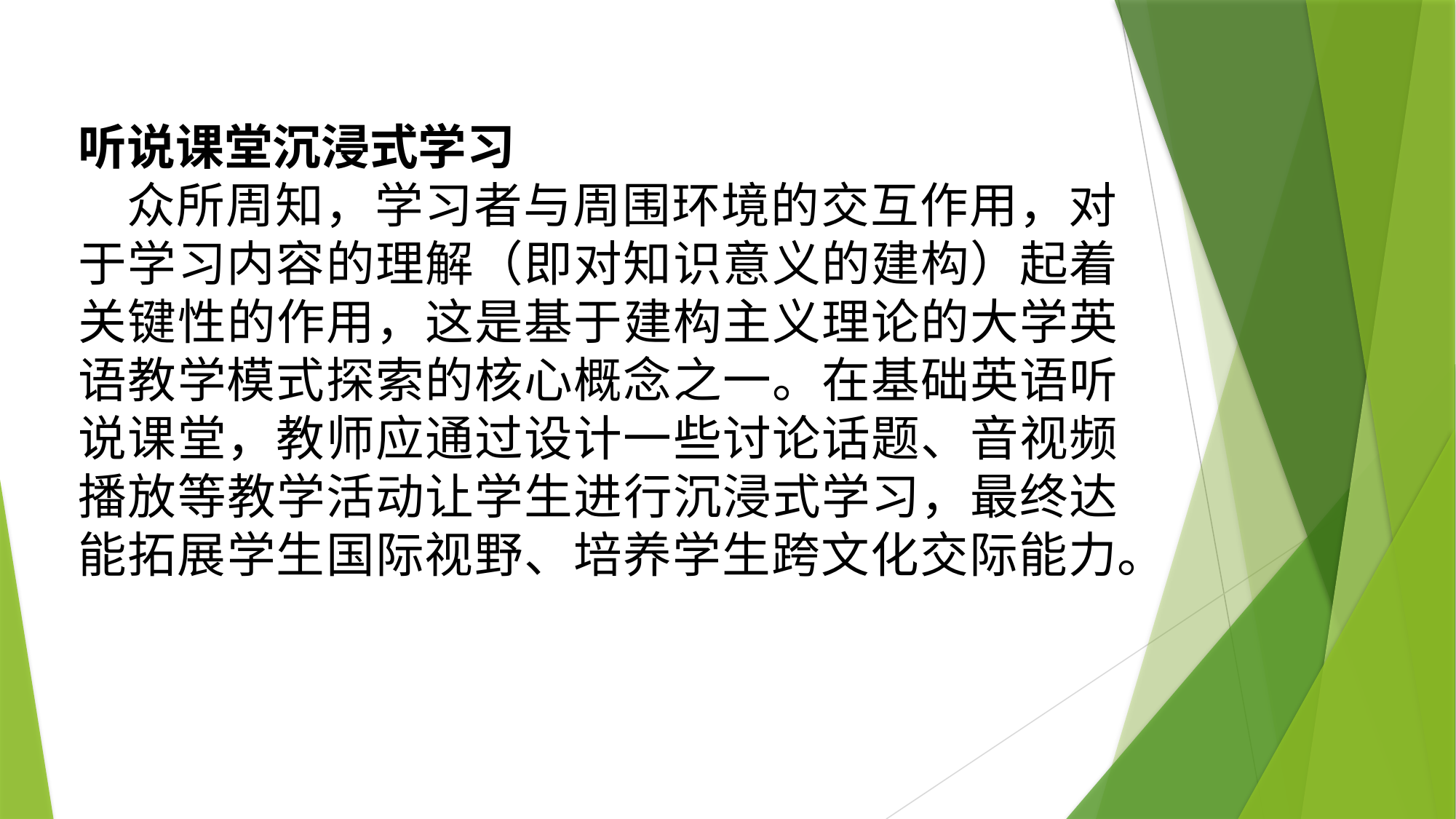

听说课堂沉浸式学习
众所周知，学习者与周围环境的交互作用，对于学习内容的理解（即对知识意义的建构）起着关键性的作用，这是基于建构主义理论的大学英语教学模式探索的核心概念之一。在基础英语听说课堂，教师应通过设计一些讨论话题、音视频播放等教学活动让学生进行沉浸式学习，最终达能拓展学生国际视野、培养学生跨文化交际能力。